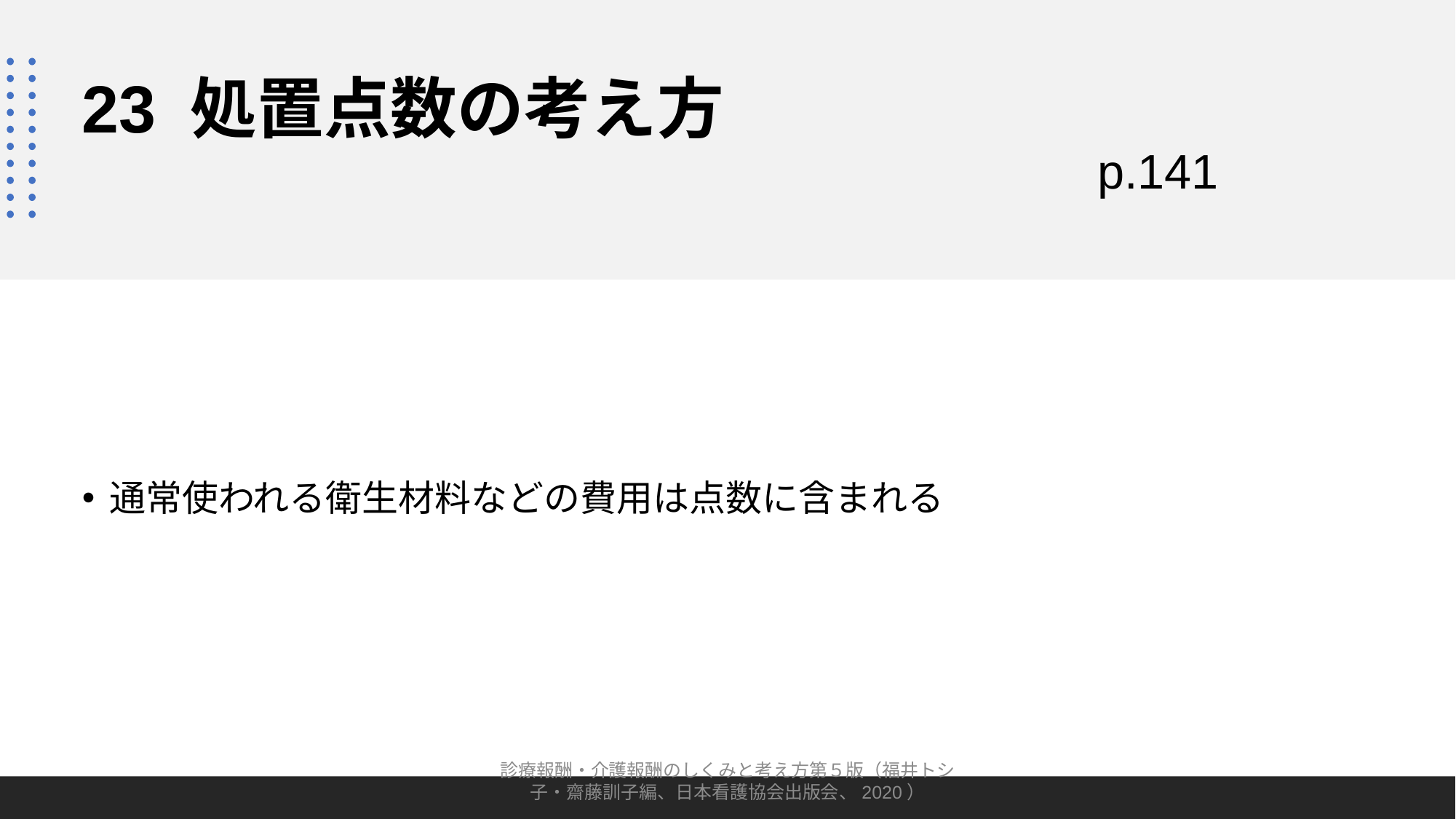

# 23 処置点数の考え方 p.141

通常使われる衛生材料などの費用は点数に含まれる

診療報酬・介護報酬のしくみと考え方第５版（福井トシ子・齋藤訓子編、日本看護協会出版会、2020）